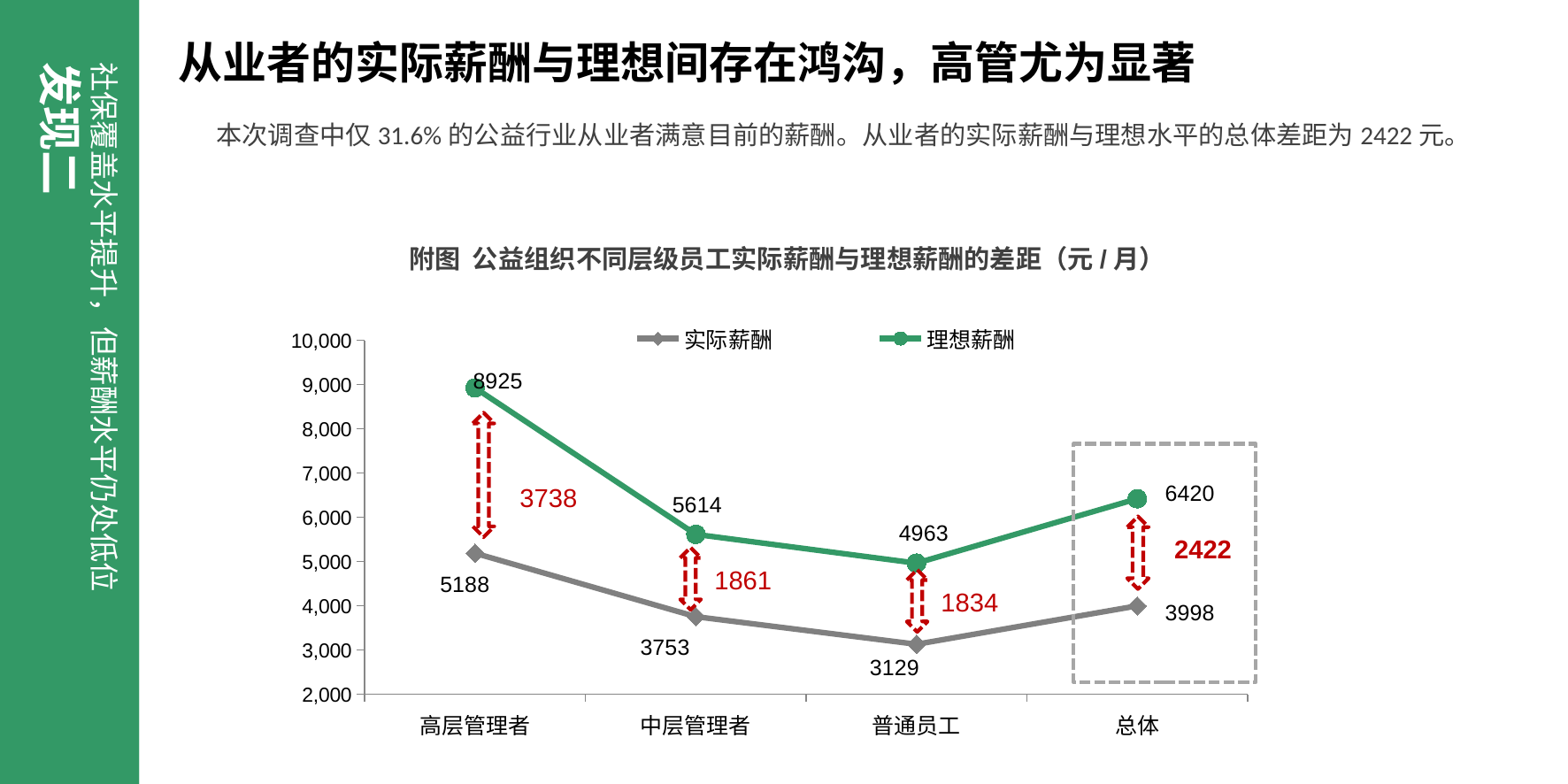

# 从业者的实际薪酬与理想间存在鸿沟，高管尤为显著
社保覆盖水平提升，但薪酬水平仍处低位发现二
人才更多外向型流失，受到行业内外环境共同影响发现三
本次调查中仅31.6%的公益行业从业者满意目前的薪酬。从业者的实际薪酬与理想水平的总体差距为2422元。
附图  公益组织不同层级员工实际薪酬与理想薪酬的差距（元/月）

### Chart

| Category | 实际薪酬 | 理想薪酬 |
|---|---|---|
| 高层管理者 | 5187.5 | 8925.1968503937 |
| 中层管理者 | 3753.246753246753 | 5614.093959731544 |
| 普通员工 | 3129.3706293706296 | 4963.235294117656 |
| 总体 | 3997.690531177829 | 6419.902912621359 |

3738

2422

1861

1834